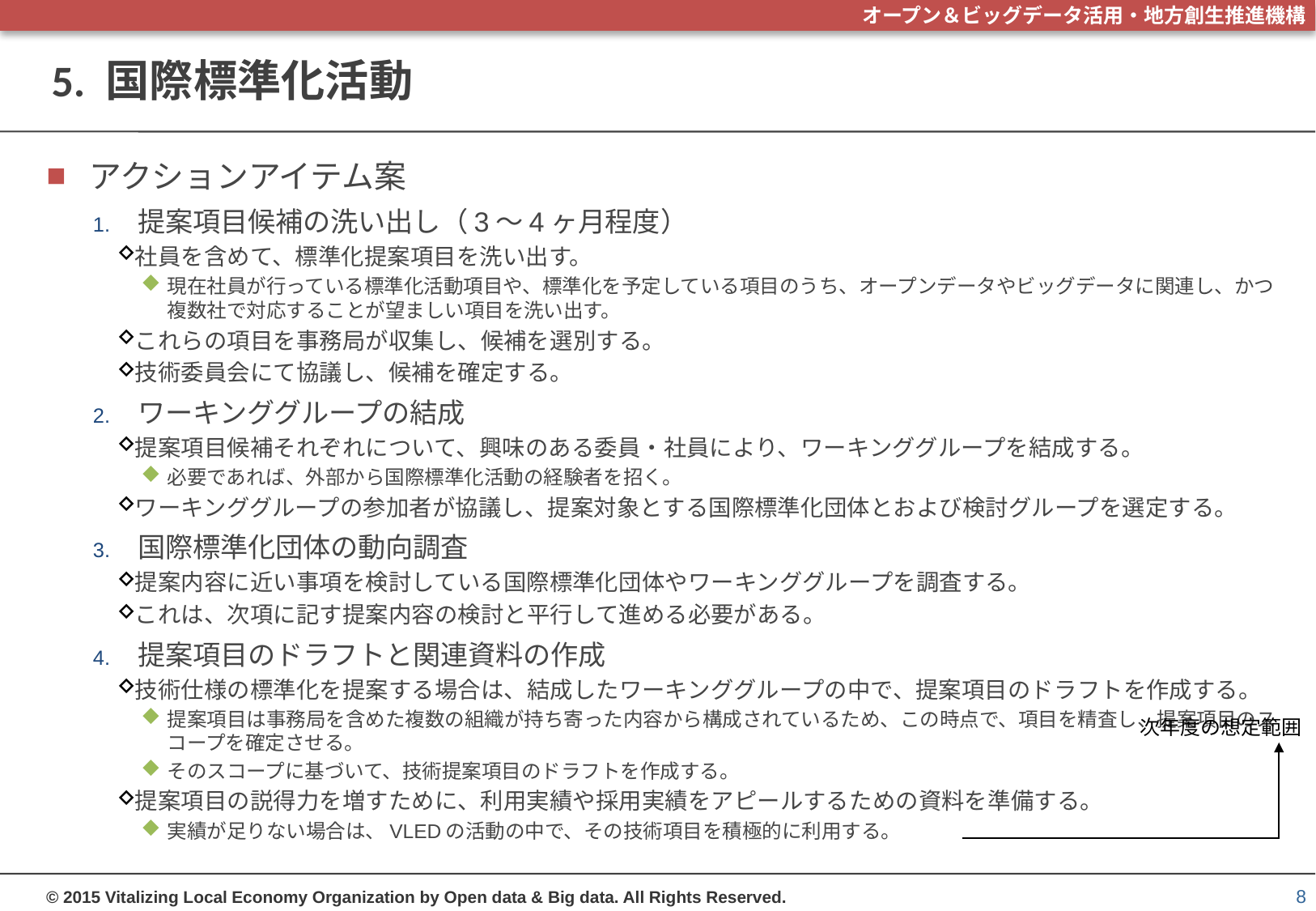

# 5. 国際標準化活動
アクションアイテム案
提案項目候補の洗い出し（3～4ヶ月程度）
社員を含めて、標準化提案項目を洗い出す。
現在社員が行っている標準化活動項目や、標準化を予定している項目のうち、オープンデータやビッグデータに関連し、かつ複数社で対応することが望ましい項目を洗い出す。
これらの項目を事務局が収集し、候補を選別する。
技術委員会にて協議し、候補を確定する。
ワーキンググループの結成
提案項目候補それぞれについて、興味のある委員・社員により、ワーキンググループを結成する。
必要であれば、外部から国際標準化活動の経験者を招く。
ワーキンググループの参加者が協議し、提案対象とする国際標準化団体とおよび検討グループを選定する。
国際標準化団体の動向調査
提案内容に近い事項を検討している国際標準化団体やワーキンググループを調査する。
これは、次項に記す提案内容の検討と平行して進める必要がある。
提案項目のドラフトと関連資料の作成
技術仕様の標準化を提案する場合は、結成したワーキンググループの中で、提案項目のドラフトを作成する。
提案項目は事務局を含めた複数の組織が持ち寄った内容から構成されているため、この時点で、項目を精査し、提案項目のスコープを確定させる。
そのスコープに基づいて、技術提案項目のドラフトを作成する。
提案項目の説得力を増すために、利用実績や採用実績をアピールするための資料を準備する。
実績が足りない場合は、VLEDの活動の中で、その技術項目を積極的に利用する。
次年度の想定範囲
8